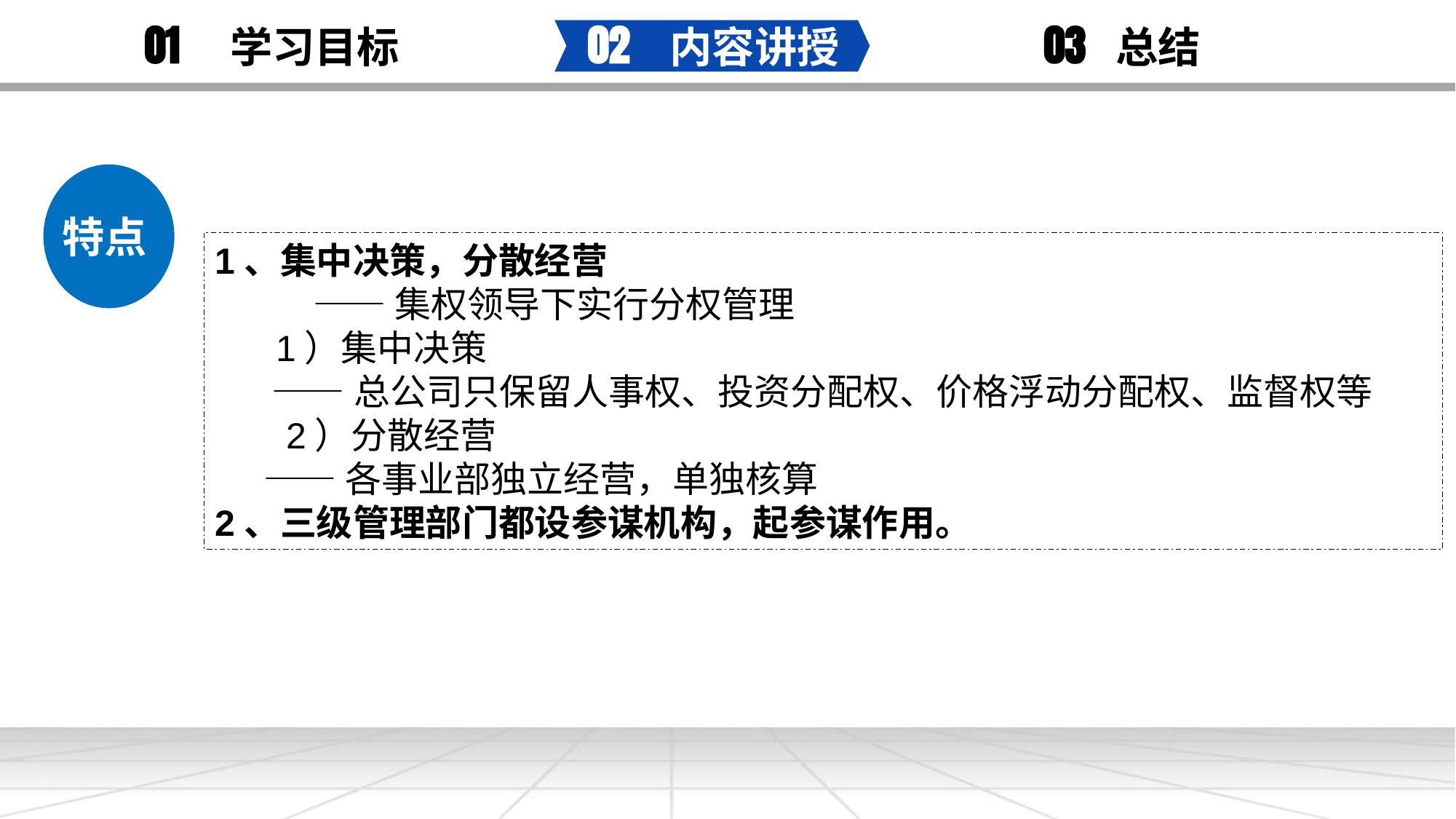

02   内容讲授
03  总结
01    学习目标

特点
1、集中决策，分散经营
            ——集权领导下实行分权管理
      1）集中决策
       ——总公司只保留人事权、投资分配权、价格浮动分配权、监督权等
       2）分散经营
      ——各事业部独立经营，单独核算
2、三级管理部门都设参谋机构，起参谋作用。